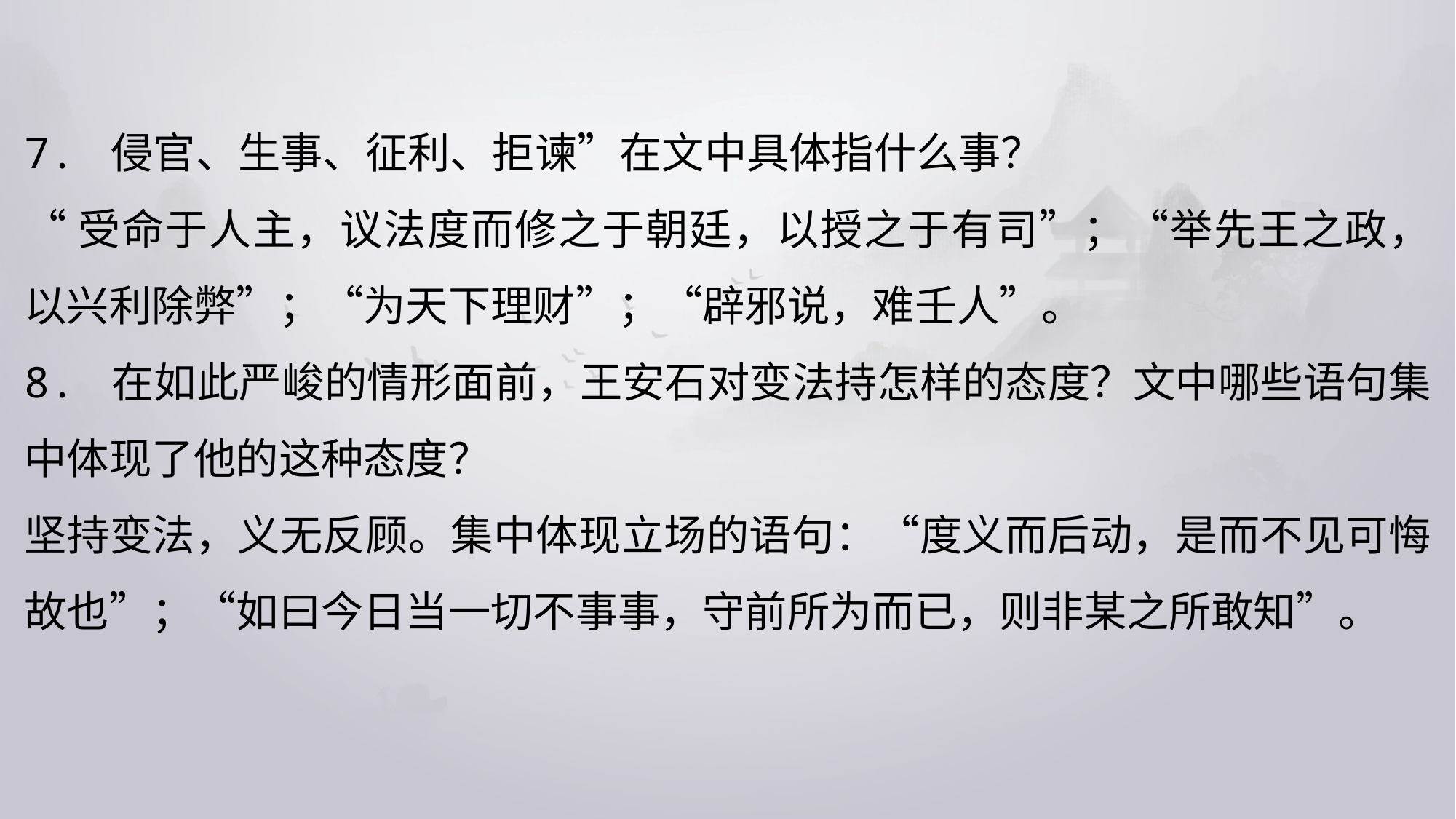

7. 侵官、生事、征利、拒谏”在文中具体指什么事？
“受命于人主，议法度而修之于朝廷，以授之于有司”；“举先王之政，以兴利除弊”；“为天下理财”；“辟邪说，难壬人”。
8. 在如此严峻的情形面前，王安石对变法持怎样的态度？文中哪些语句集中体现了他的这种态度？
坚持变法，义无反顾。集中体现立场的语句：“度义而后动，是而不见可悔故也”；“如曰今日当一切不事事，守前所为而已，则非某之所敢知”。